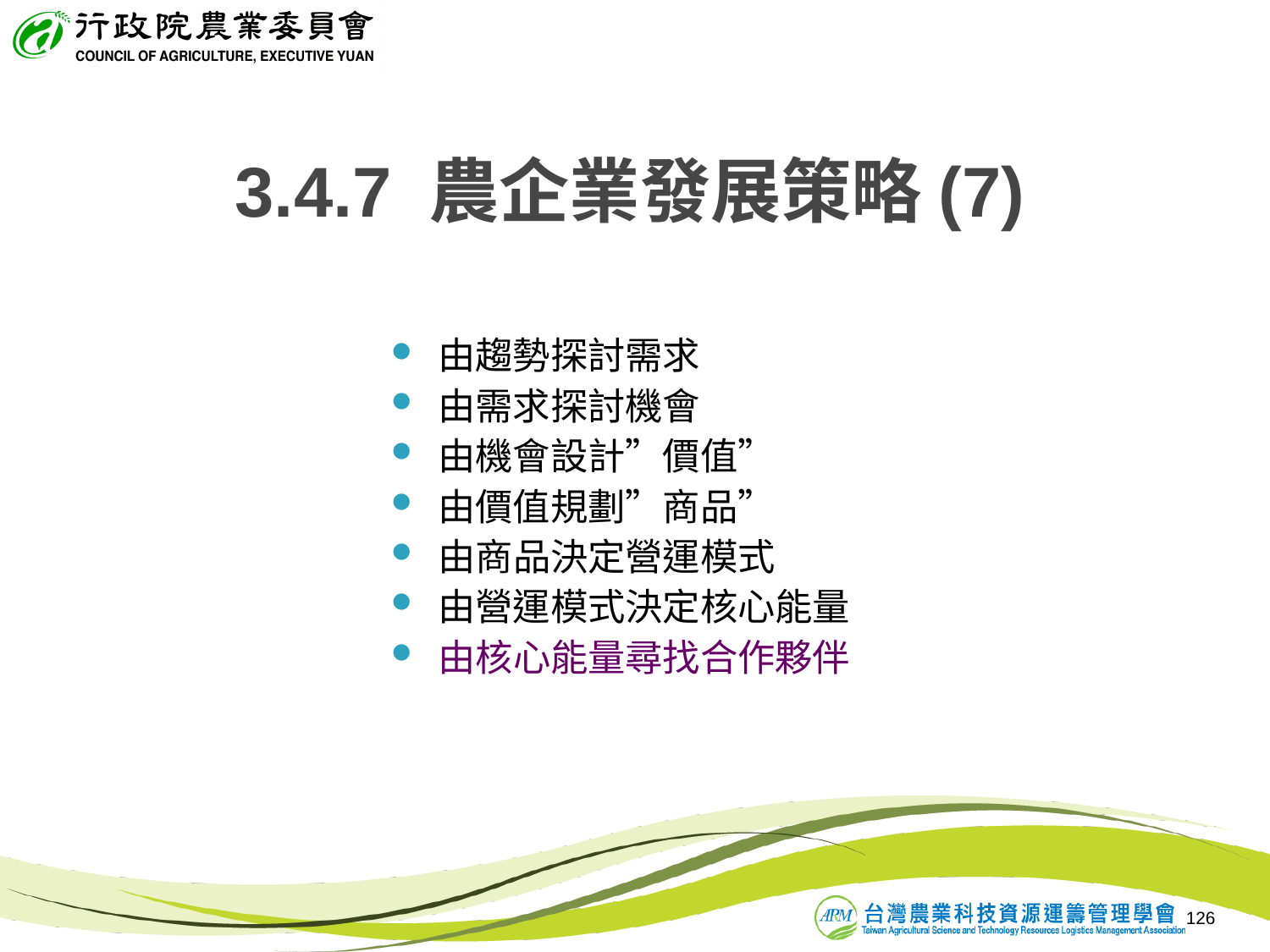

3.4.7 農企業發展策略(7)
 由趨勢探討需求
 由需求探討機會
 由機會設計”價值”
 由價值規劃”商品”
 由商品決定營運模式
 由營運模式決定核心能量
 由核心能量尋找合作夥伴
126